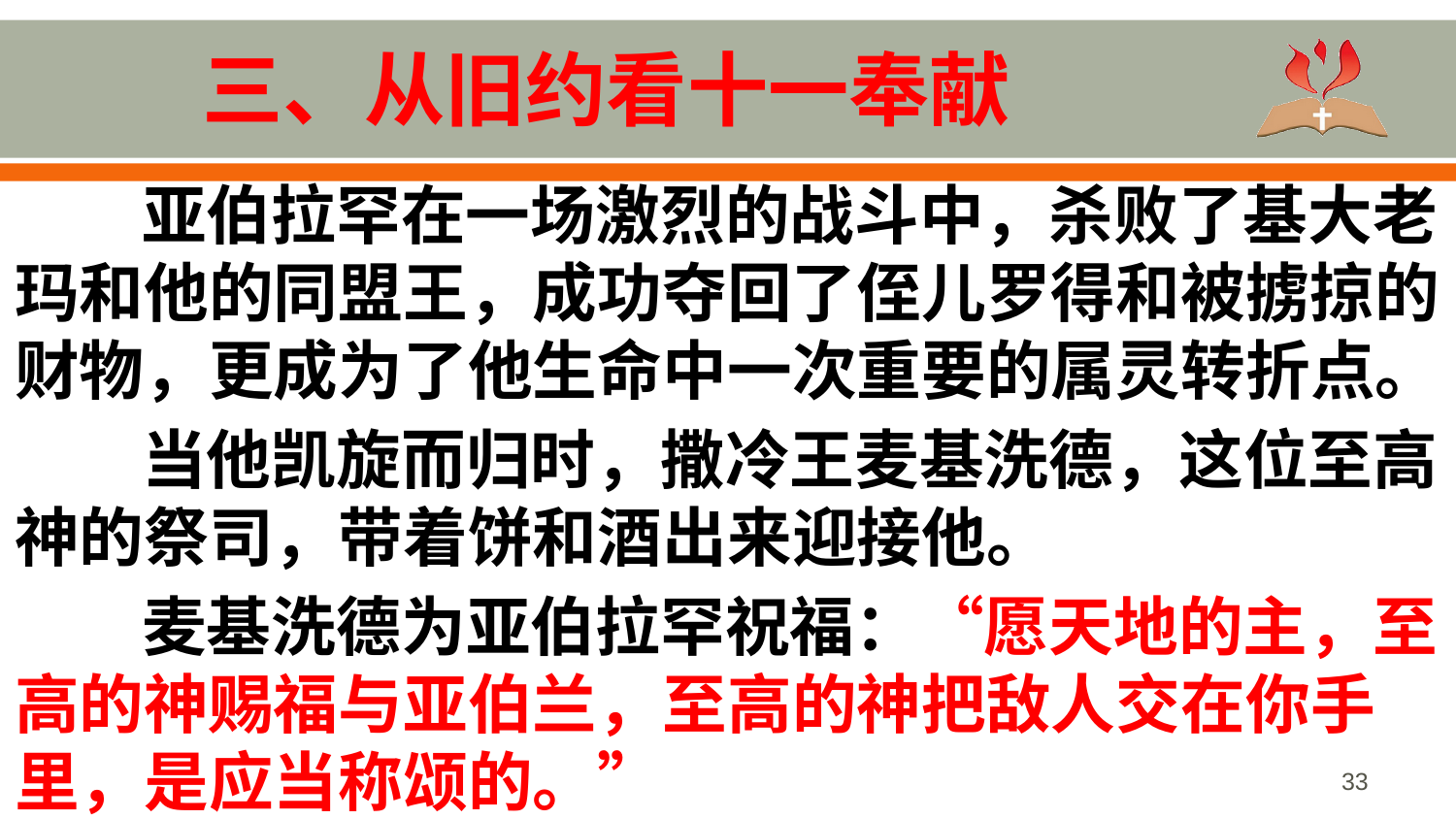

# 三、从旧约看十一奉献
亚伯拉罕在一场激烈的战斗中，杀败了基大老玛和他的同盟王，成功夺回了侄儿罗得和被掳掠的财物，更成为了他生命中一次重要的属灵转折点。
当他凯旋而归时，撒冷王麦基洗德，这位至高神的祭司，带着饼和酒出来迎接他。
麦基洗德为亚伯拉罕祝福：“愿天地的主，至高的神赐福与亚伯兰，至高的神把敌人交在你手里，是应当称颂的。”

33